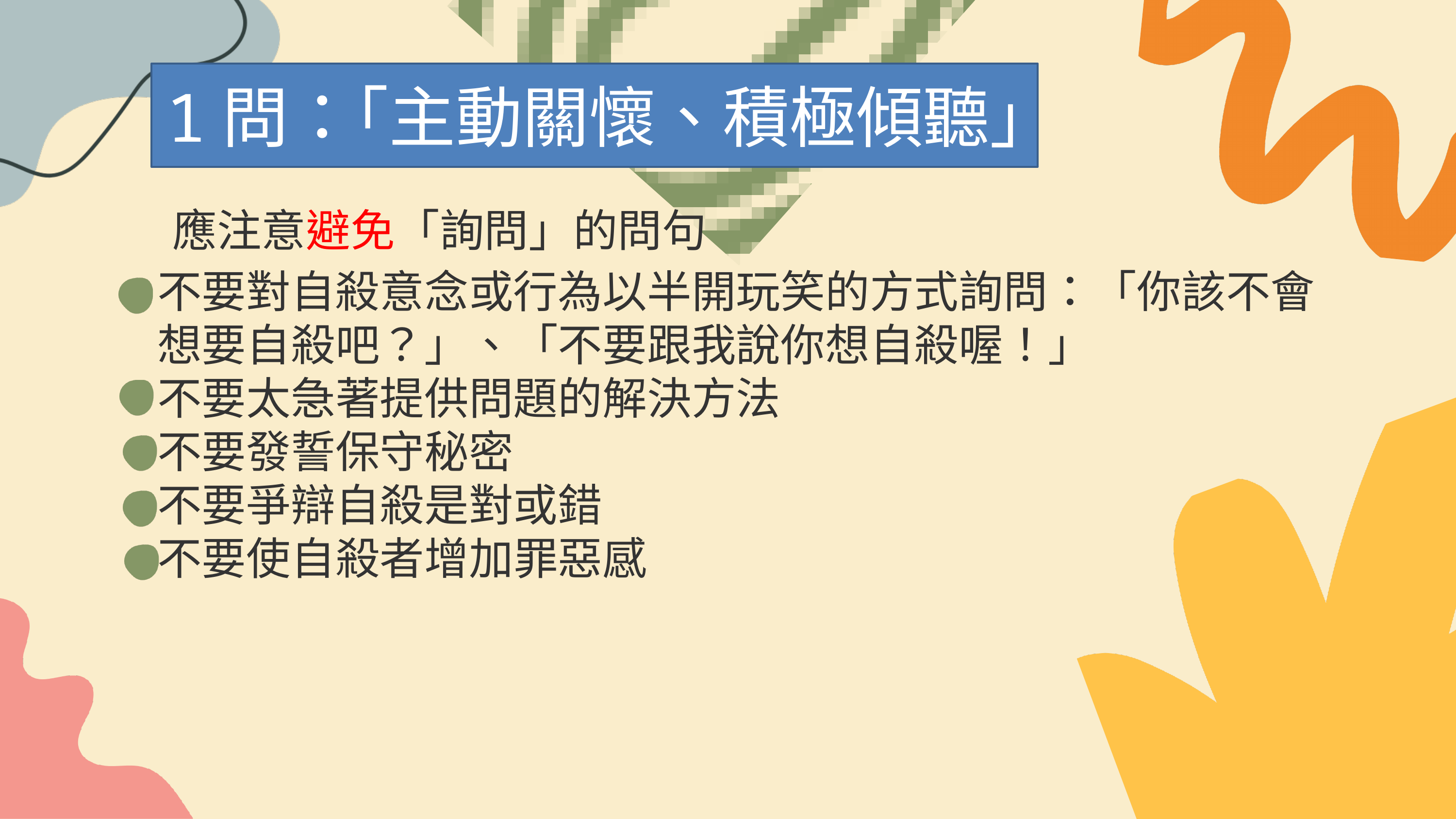

1問：｢主動關懷、積極傾聽｣
應注意避免「詢問」的問句
不要對自殺意念或行為以半開玩笑的方式詢問：「你該不會
想要自殺吧？」、「不要跟我說你想自殺喔！」
不要太急著提供問題的解決方法
不要發誓保守秘密
不要爭辯自殺是對或錯
不要使自殺者增加罪惡感